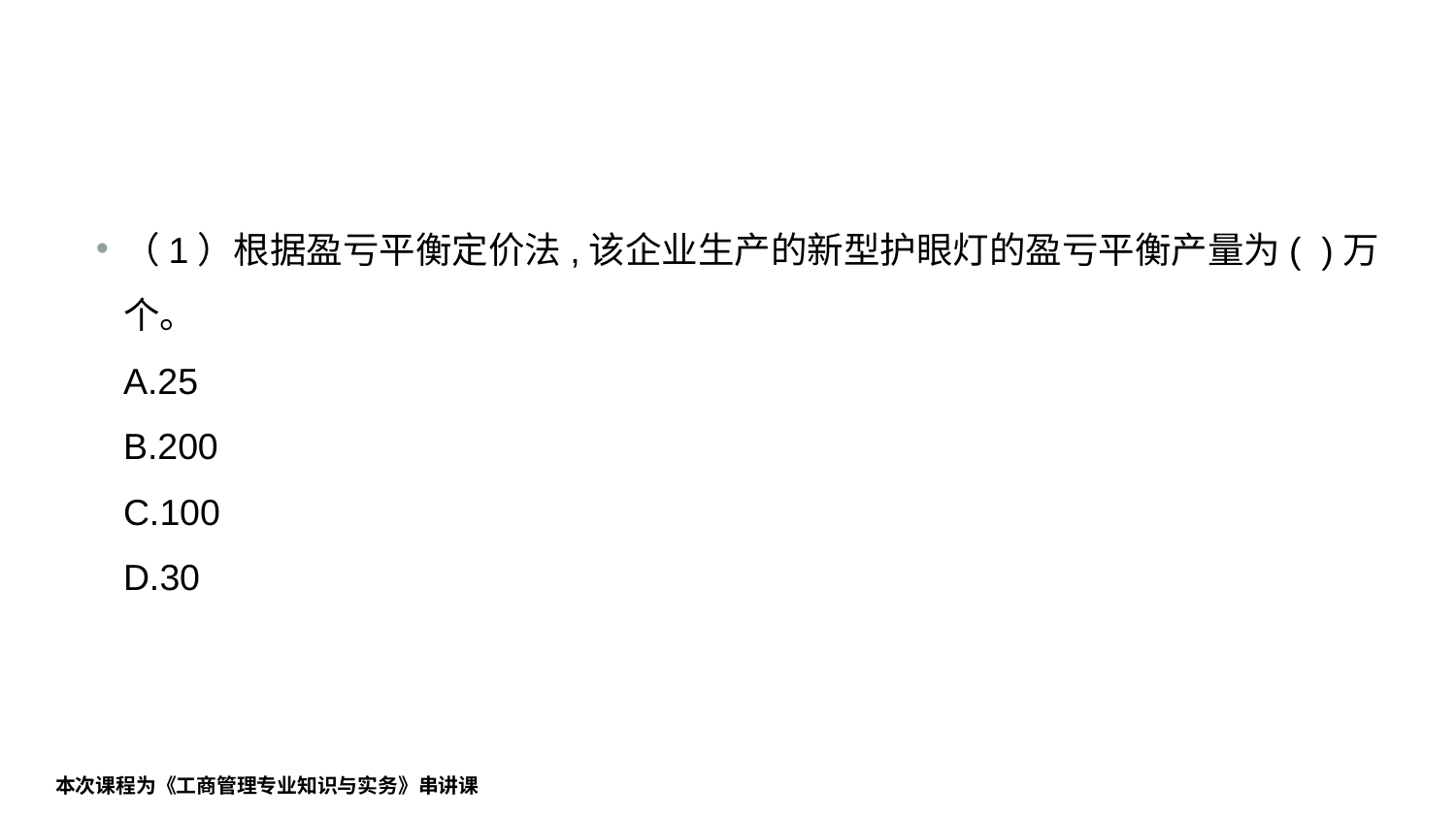

#

（1）根据盈亏平衡定价法,该企业生产的新型护眼灯的盈亏平衡产量为(  )万个。
A.25
B.200
C.100
D.30